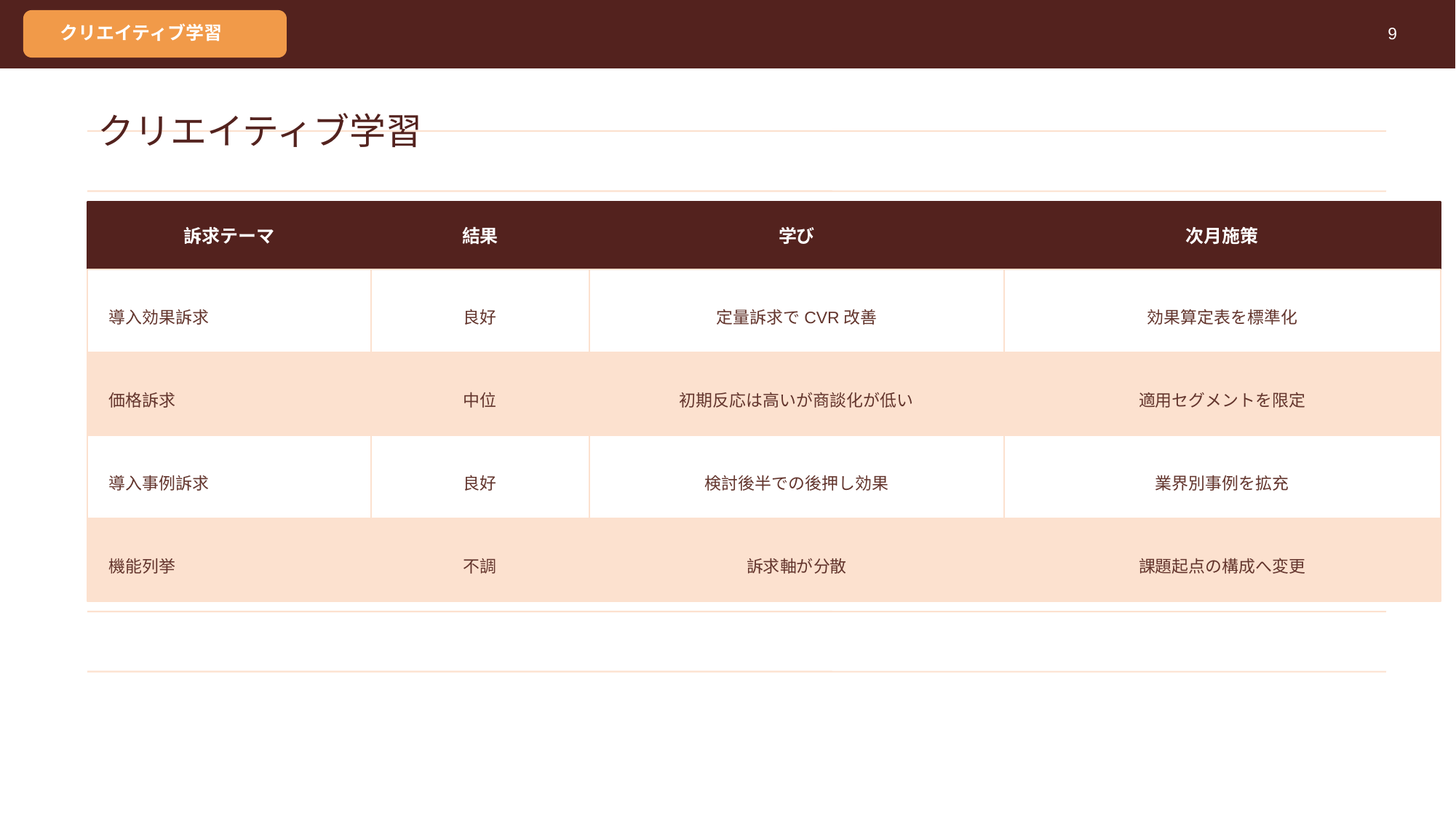

クリエイティブ学習
9
クリエイティブ学習

訴求テーマ
結果
学び
次月施策

導入効果訴求
良好
定量訴求でCVR改善
効果算定表を標準化

価格訴求
中位
初期反応は高いが商談化が低い
適用セグメントを限定

導入事例訴求
良好
検討後半での後押し効果
業界別事例を拡充

機能列挙
不調
訴求軸が分散
課題起点の構成へ変更